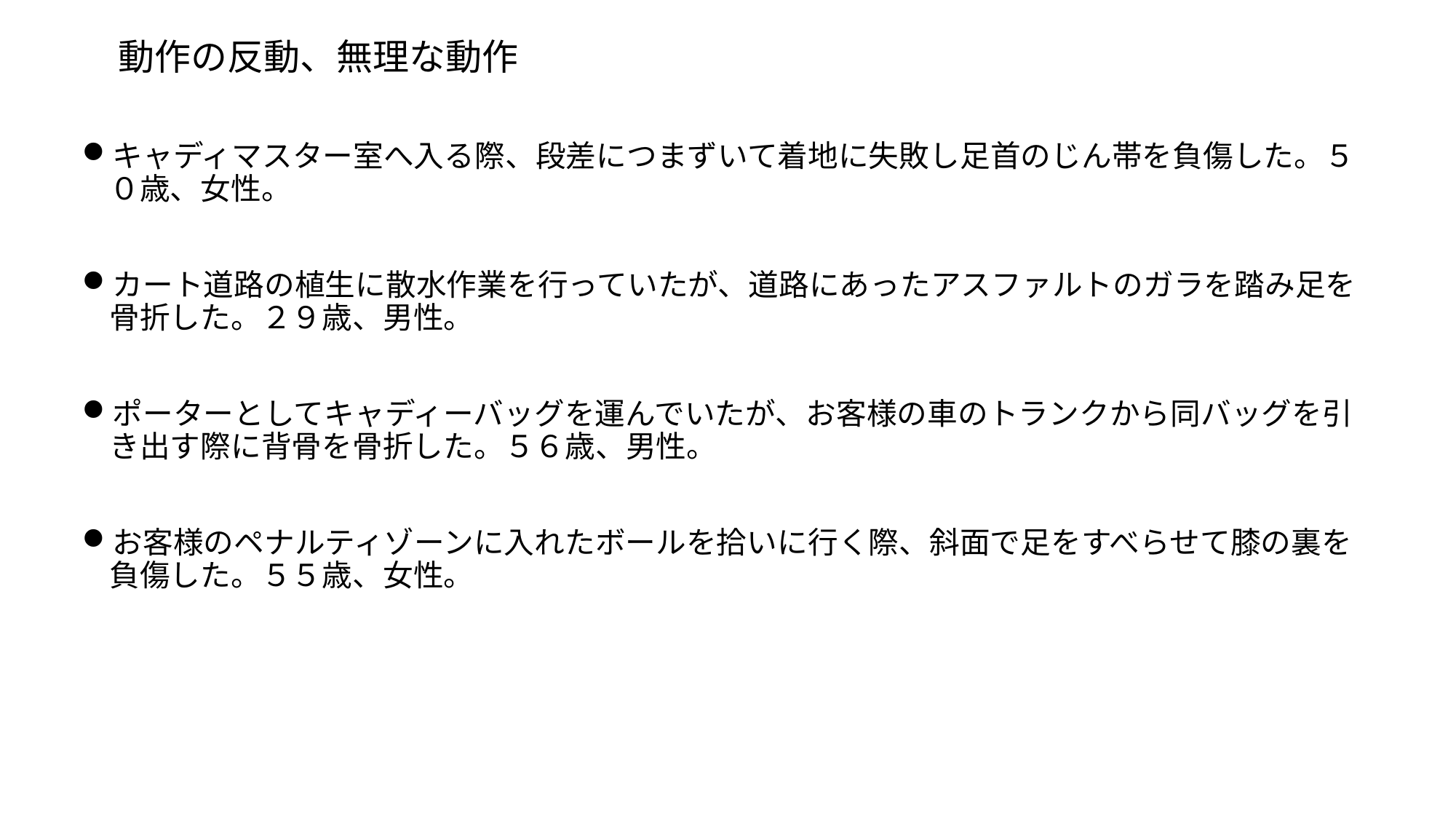

動作の反動、無理な動作

キャディマスター室へ入る際、段差につまずいて着地に失敗し足首のじん帯を負傷した。５０歳、女性。

カート道路の植生に散水作業を行っていたが、道路にあったアスファルトのガラを踏み足を骨折した。２９歳、男性。

ポーターとしてキャディーバッグを運んでいたが、お客様の車のトランクから同バッグを引き出す際に背骨を骨折した。５６歳、男性。

お客様のペナルティゾーンに入れたボールを拾いに行く際、斜面で足をすべらせて膝の裏を負傷した。５５歳、女性。